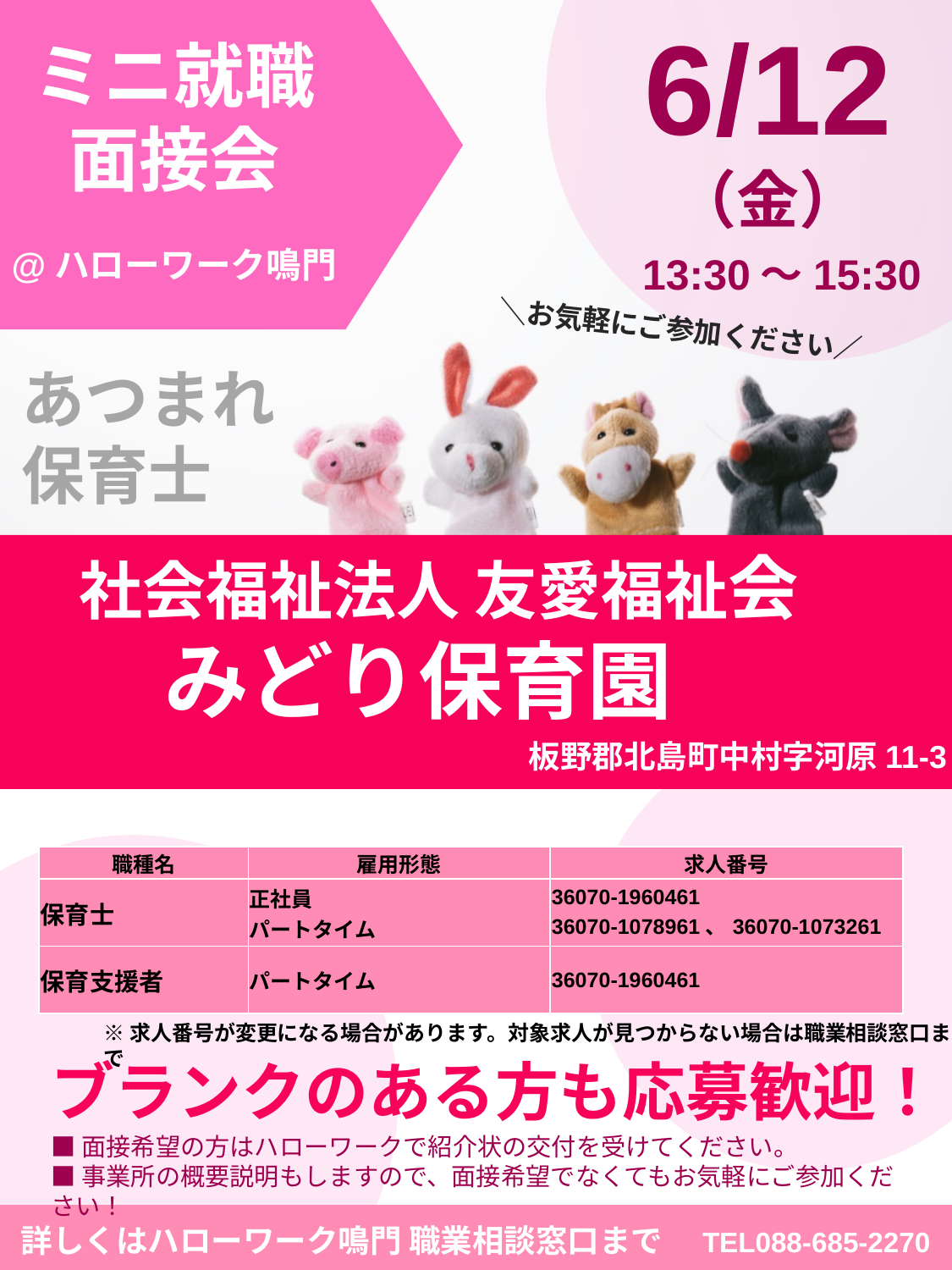

6/12
（金）
ミニ就職
面接会

@ハローワーク鳴門
13:30～15:30
＼お気軽にご参加ください／
あつまれ
保育士
　社会福祉法人 友愛福祉会
 　　　 みどり保育園
板野郡北島町中村字河原11-3
| 職種名 | 雇用形態 | 求人番号 |
| --- | --- | --- |
| 保育士 | 正社員 パートタイム | 36070-1960461 36070-1078961、36070-1073261 |
| 保育支援者 | パートタイム | 36070-1960461 |
※求人番号が変更になる場合があります。対象求人が見つからない場合は職業相談窓口まで
ブランクのある方も応募歓迎！
■面接希望の方はハローワークで紹介状の交付を受けてください。
■事業所の概要説明もしますので、面接希望でなくてもお気軽にご参加ください！

詳しくはハローワーク鳴門 職業相談窓口まで　TEL088-685-2270